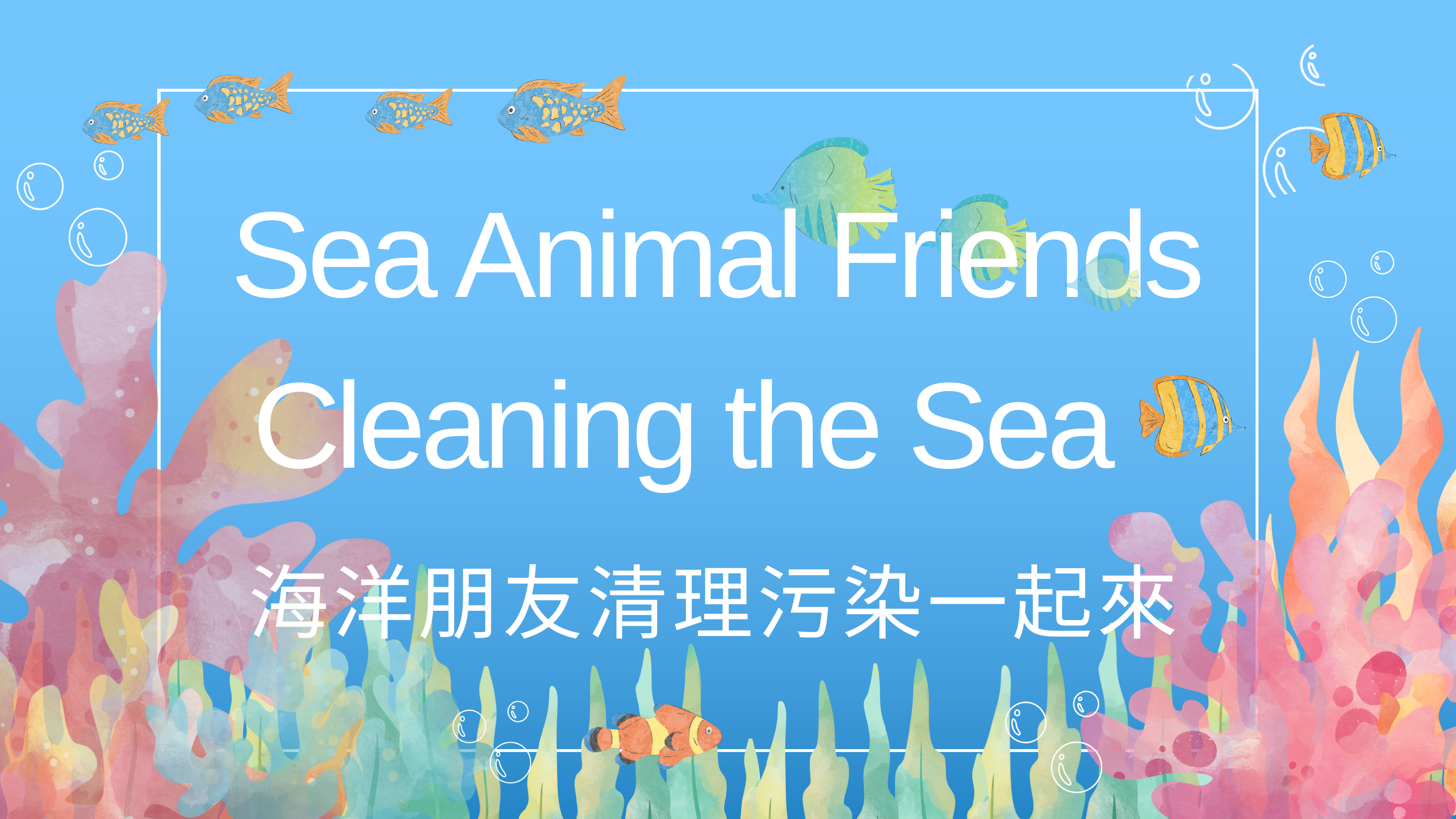

Sea Animal Friends Cleaning the Sea

海洋朋友清理污染一起來